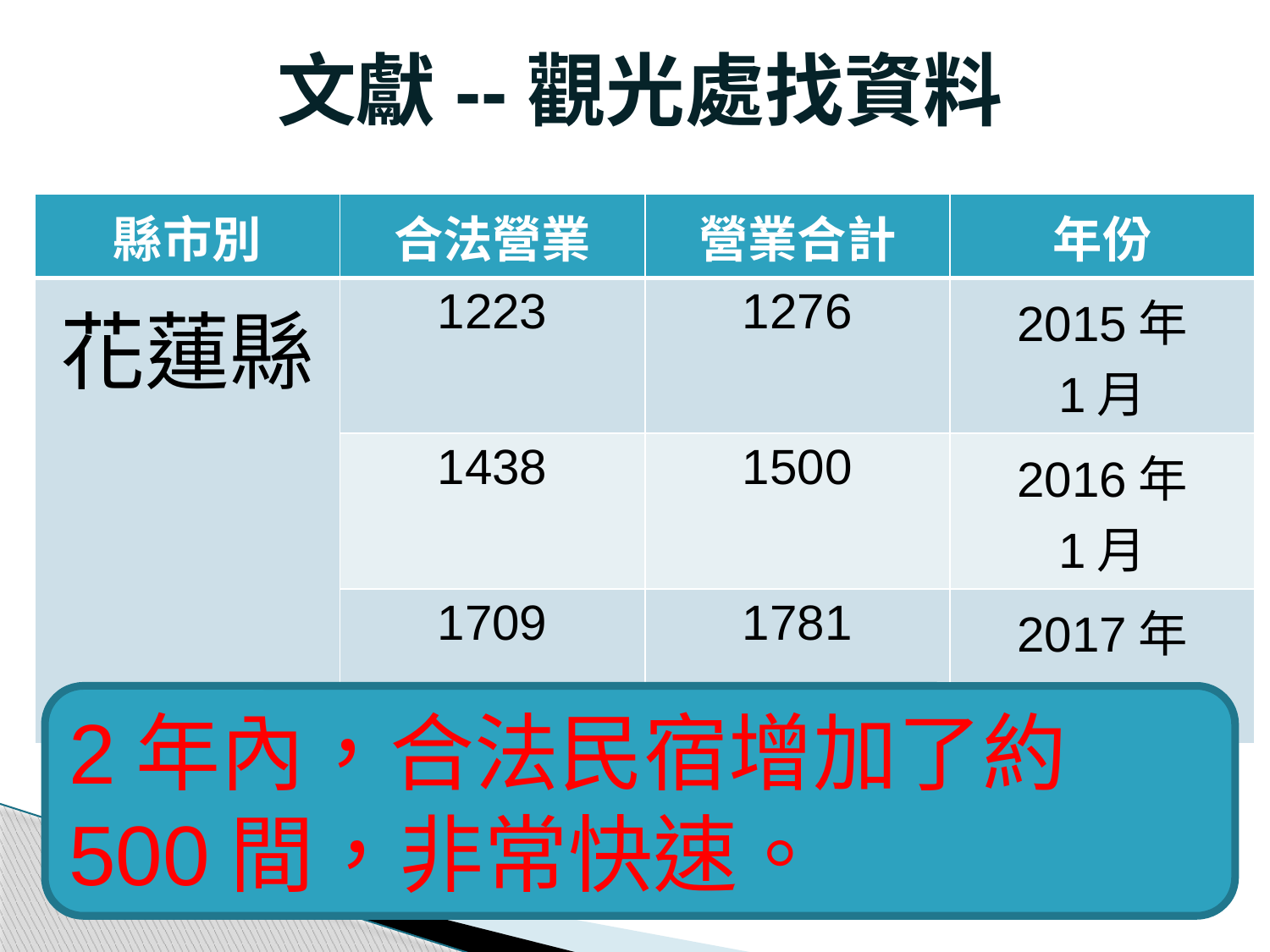

# 文獻--觀光處找資料
| 縣市別 | 合法營業 | 營業合計 | 年份 |
| --- | --- | --- | --- |
| 花蓮縣 | 1223 | 1276 | 2015年 1月 |
|  | 1438 | 1500 | 2016年 1月 |
|  | 1709 | 1781 | 2017年 1月 |
2年內，合法民宿增加了約500間，非常快速。